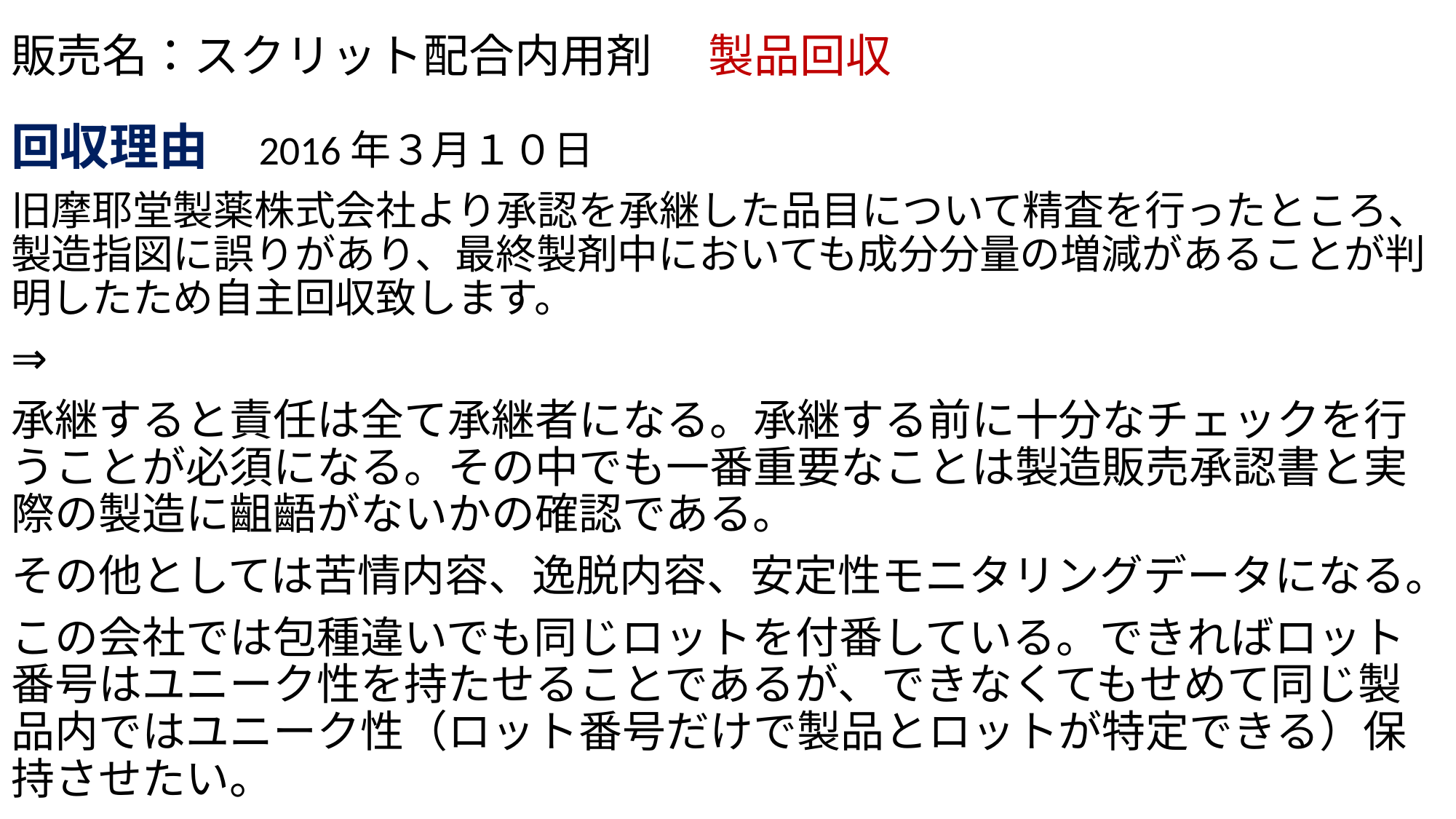

# 販売名：スクリット配合内用剤 　製品回収
回収理由　2016年３月１０日
旧摩耶堂製薬株式会社より承認を承継した品目について精査を行ったところ、製造指図に誤りがあり、最終製剤中においても成分分量の増減があることが判明したため自主回収致します。
⇒
承継すると責任は全て承継者になる。承継する前に十分なチェックを行うことが必須になる。その中でも一番重要なことは製造販売承認書と実際の製造に齟齬がないかの確認である。
その他としては苦情内容、逸脱内容、安定性モニタリングデータになる。
この会社では包種違いでも同じロットを付番している。できればロット番号はユニーク性を持たせることであるが、できなくてもせめて同じ製品内ではユニーク性（ロット番号だけで製品とロットが特定できる）保持させたい。